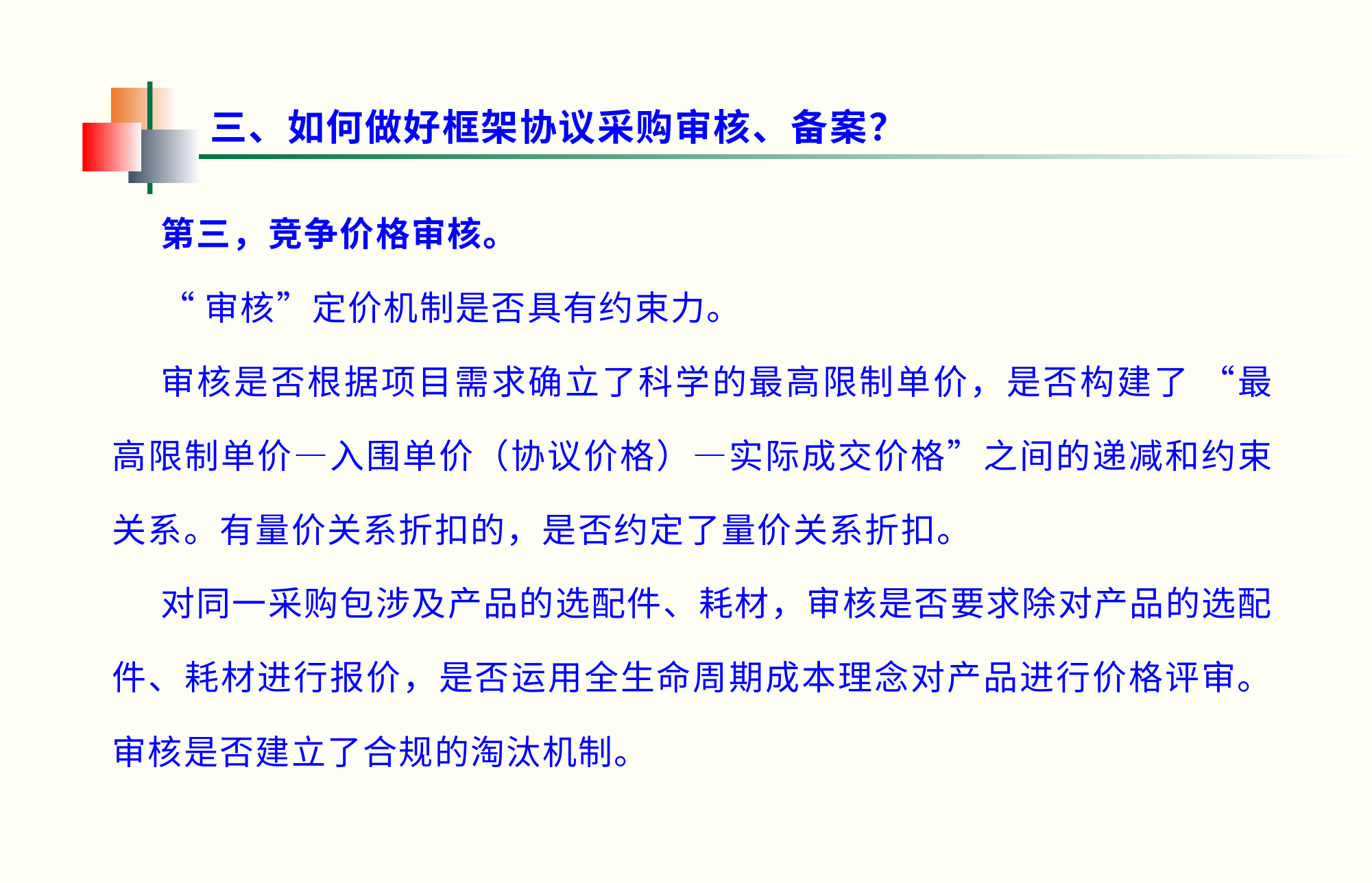

三、如何做好框架协议采购审核、备案？
第三，竞争价格审核。
“审核”定价机制是否具有约束力。
审核是否根据项目需求确立了科学的最高限制单价，是否构建了 “最高限制单价—入围单价（协议价格）—实际成交价格”之间的递减和约束关系。有量价关系折扣的，是否约定了量价关系折扣。
对同一采购包涉及产品的选配件、耗材，审核是否要求除对产品的选配件、耗材进行报价，是否运用全生命周期成本理念对产品进行价格评审。审核是否建立了合规的淘汰机制。